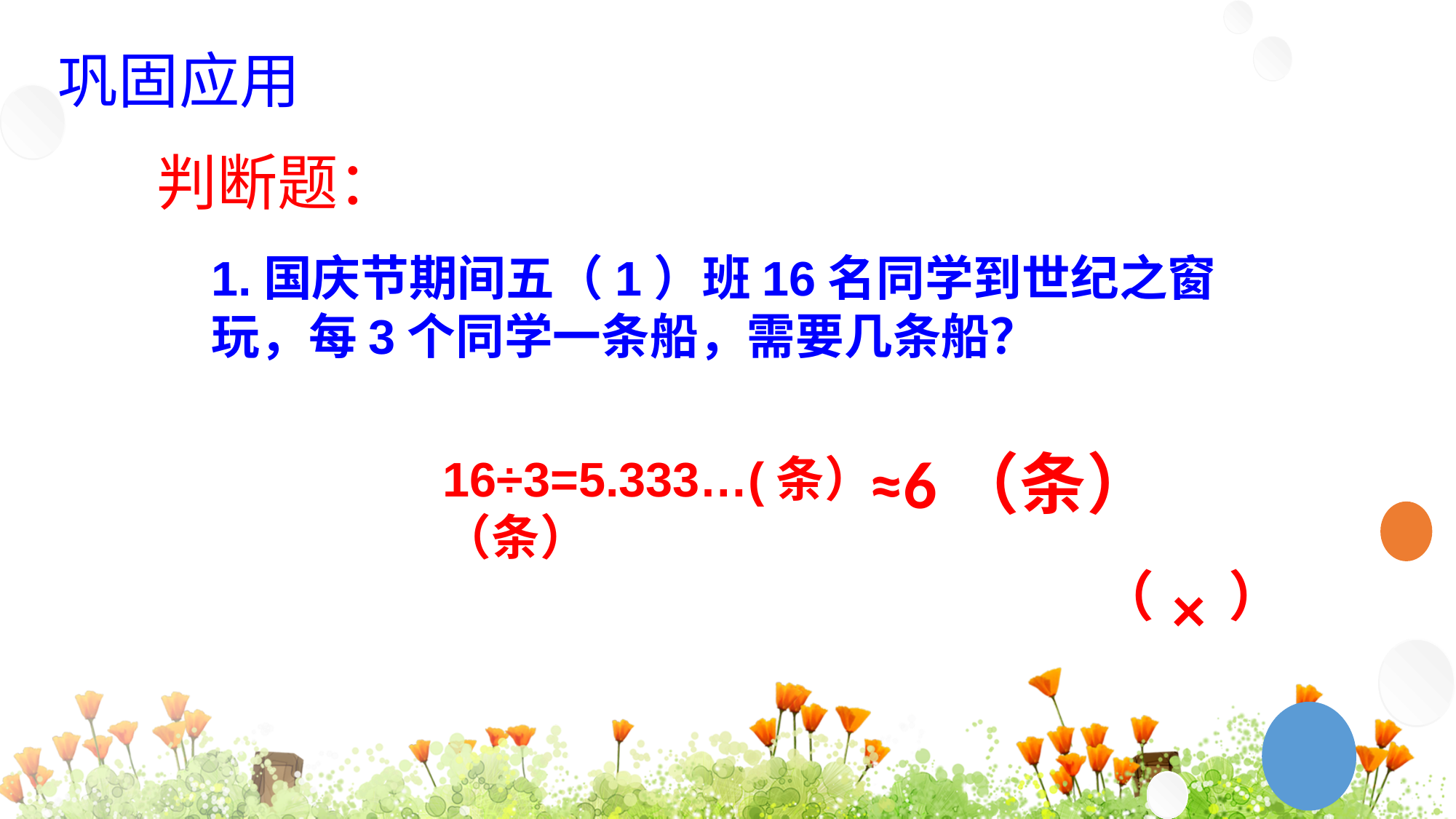

巩固应用
判断题：
1.国庆节期间五（1）班16名同学到世纪之窗玩，每3个同学一条船，需要几条船？
≈6（条）
16÷3=5.333…(条）≈ 5（条）

（      ）
×